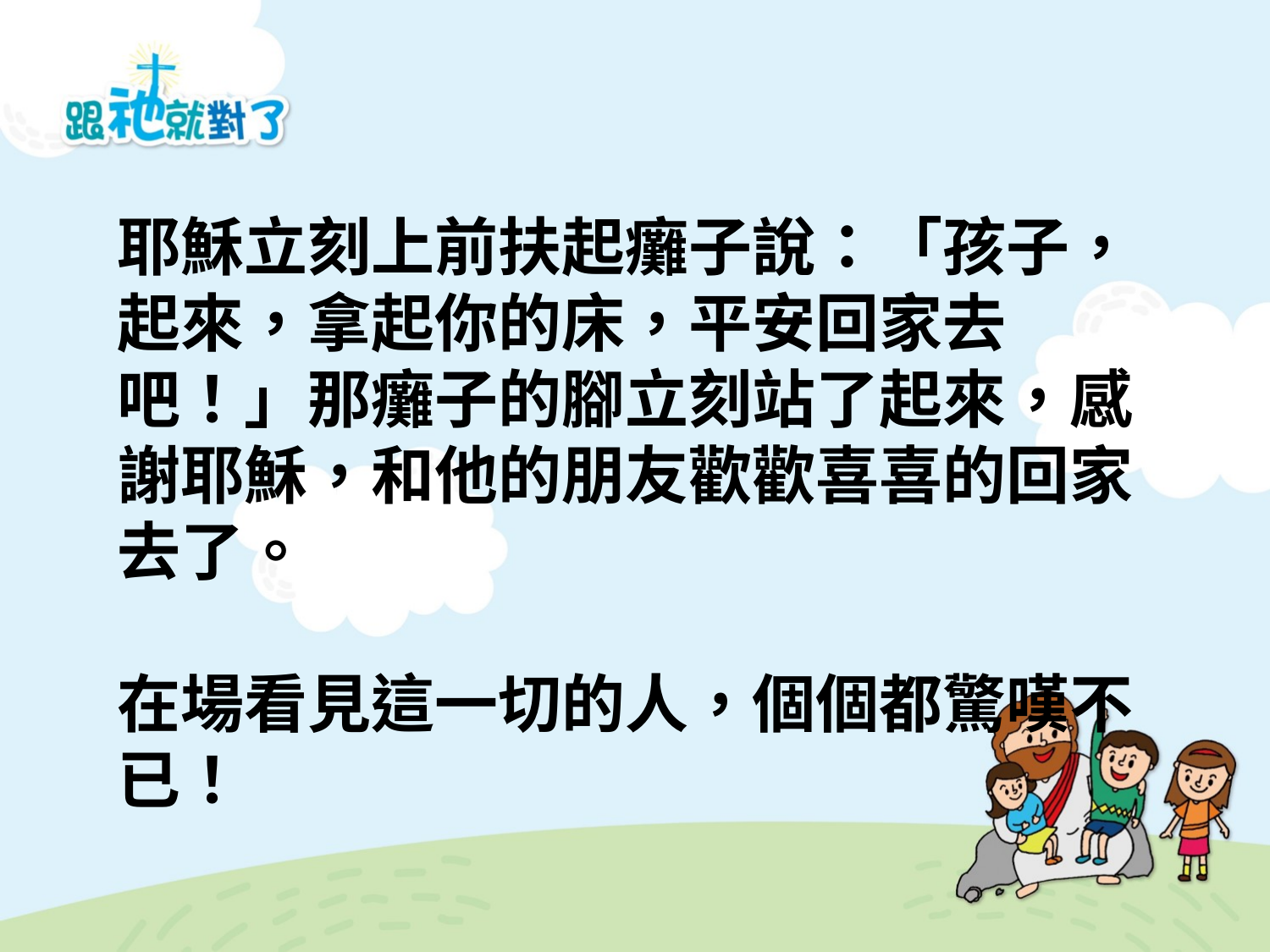

耶穌立刻上前扶起癱子說：「孩子，起來，拿起你的床，平安回家去吧！」那癱子的腳立刻站了起來，感謝耶穌，和他的朋友歡歡喜喜的回家去了。

在場看見這一切的人，個個都驚嘆不已！